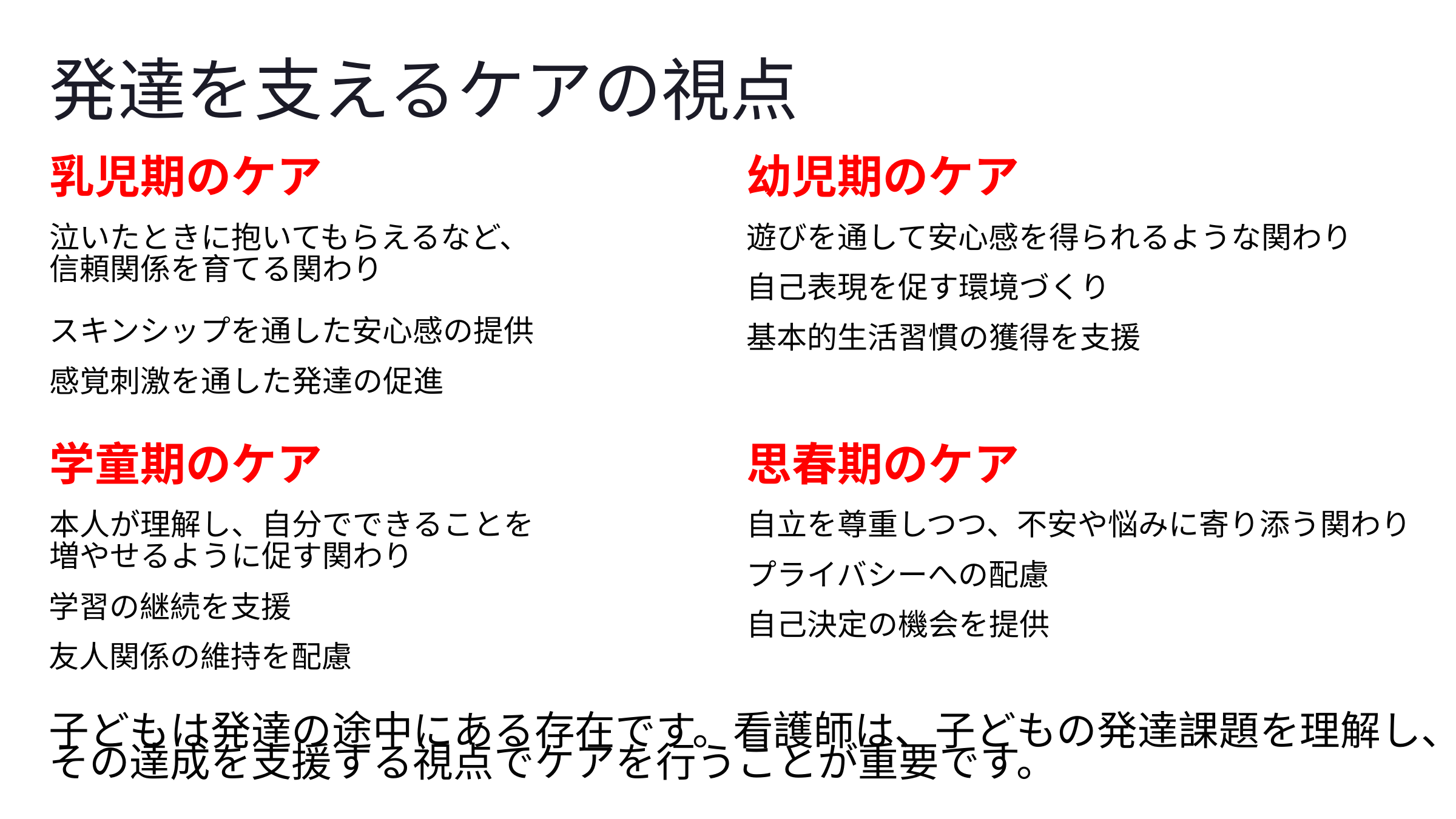

発達を支えるケアの視点
乳児期のケア
幼児期のケア
泣いたときに抱いてもらえるなど、
信頼関係を育てる関わり
遊びを通して安心感を得られるような関わり
自己表現を促す環境づくり
スキンシップを通した安心感の提供
基本的生活習慣の獲得を支援
感覚刺激を通した発達の促進
学童期のケア
思春期のケア
本人が理解し、自分でできることを
増やせるように促す関わり
自立を尊重しつつ、不安や悩みに寄り添う関わり
プライバシーへの配慮
学習の継続を支援
自己決定の機会を提供
友人関係の維持を配慮
子どもは発達の途中にある存在です。看護師は、子どもの発達課題を理解し、
その達成を支援する視点でケアを行うことが重要です。